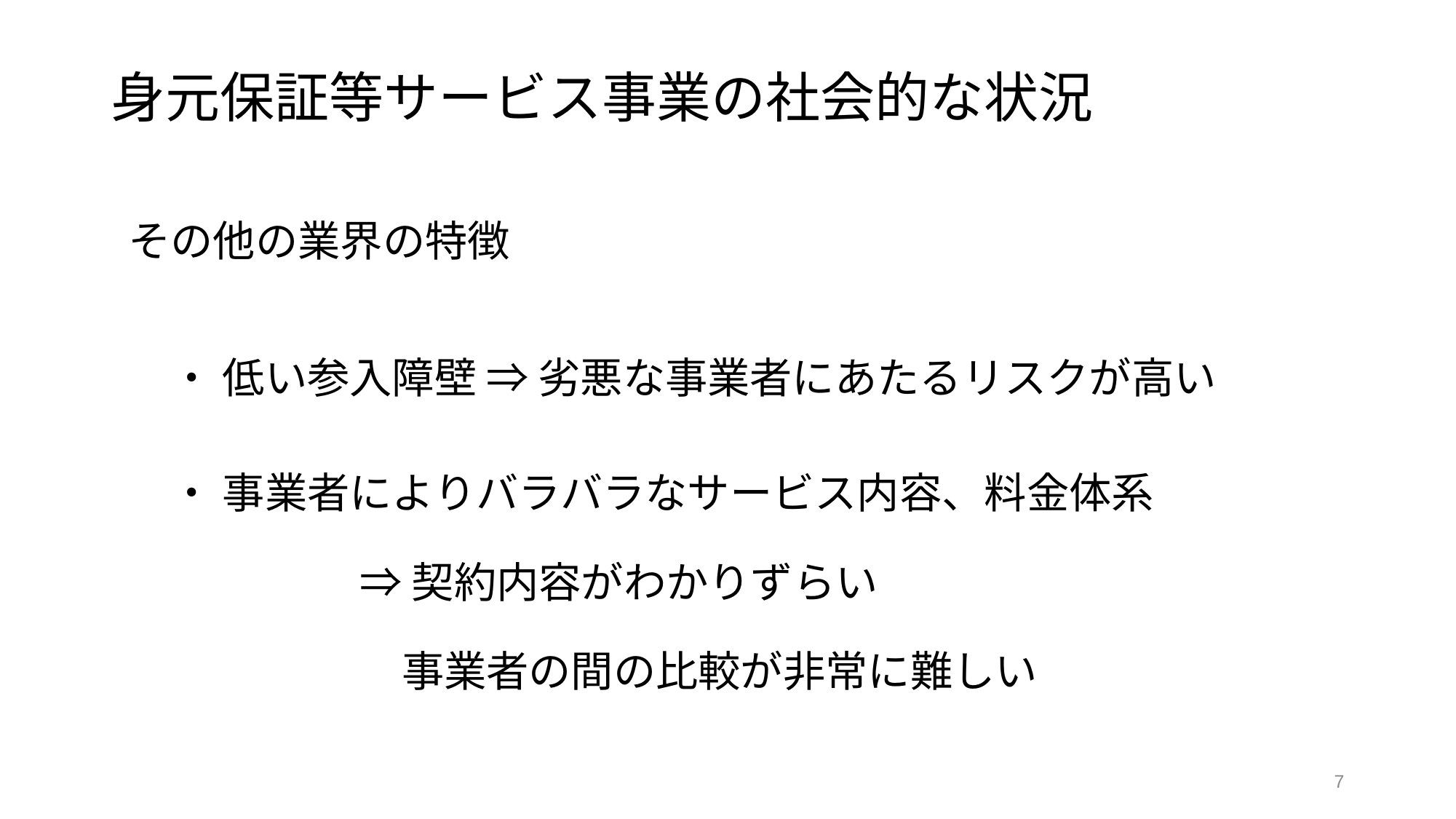

# 身元保証等サービス事業の社会的な状況

　その他の業界の特徴

　　・ 低い参入障壁 ⇒ 劣悪な事業者にあたるリスクが高い

　　・ 事業者によりバラバラなサービス内容、料金体系

 　　　　　　⇒ 契約内容がわかりずらい

　　　　　　　  事業者の間の比較が非常に難しい

7